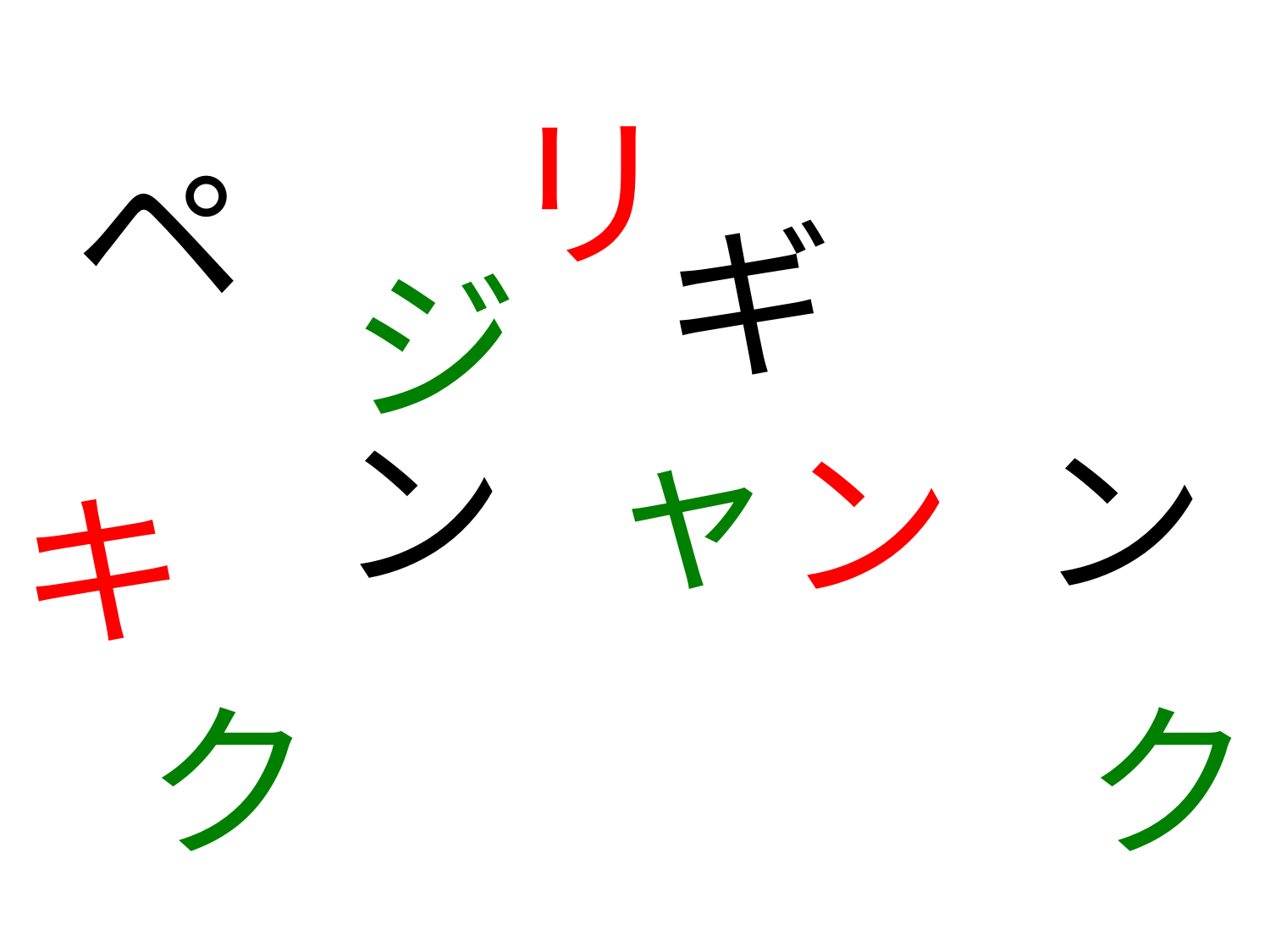

ペ
リ
ギ
ジ
ャ
ン
ン
ン
# キ
ク
ク